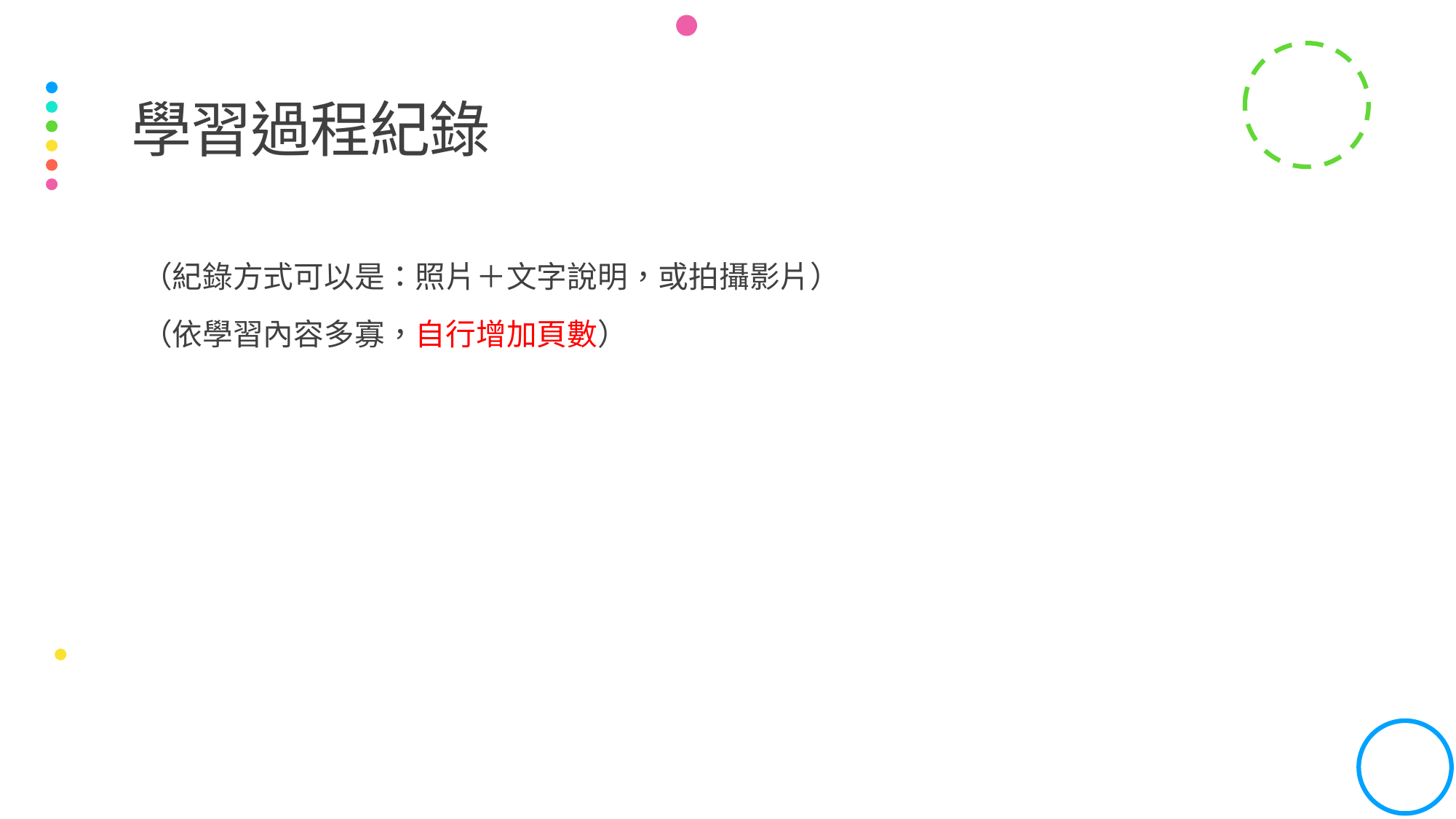

# 學習過程紀錄
（紀錄方式可以是：照片＋文字說明，或拍攝影片）
（依學習內容多寡，自行增加頁數）